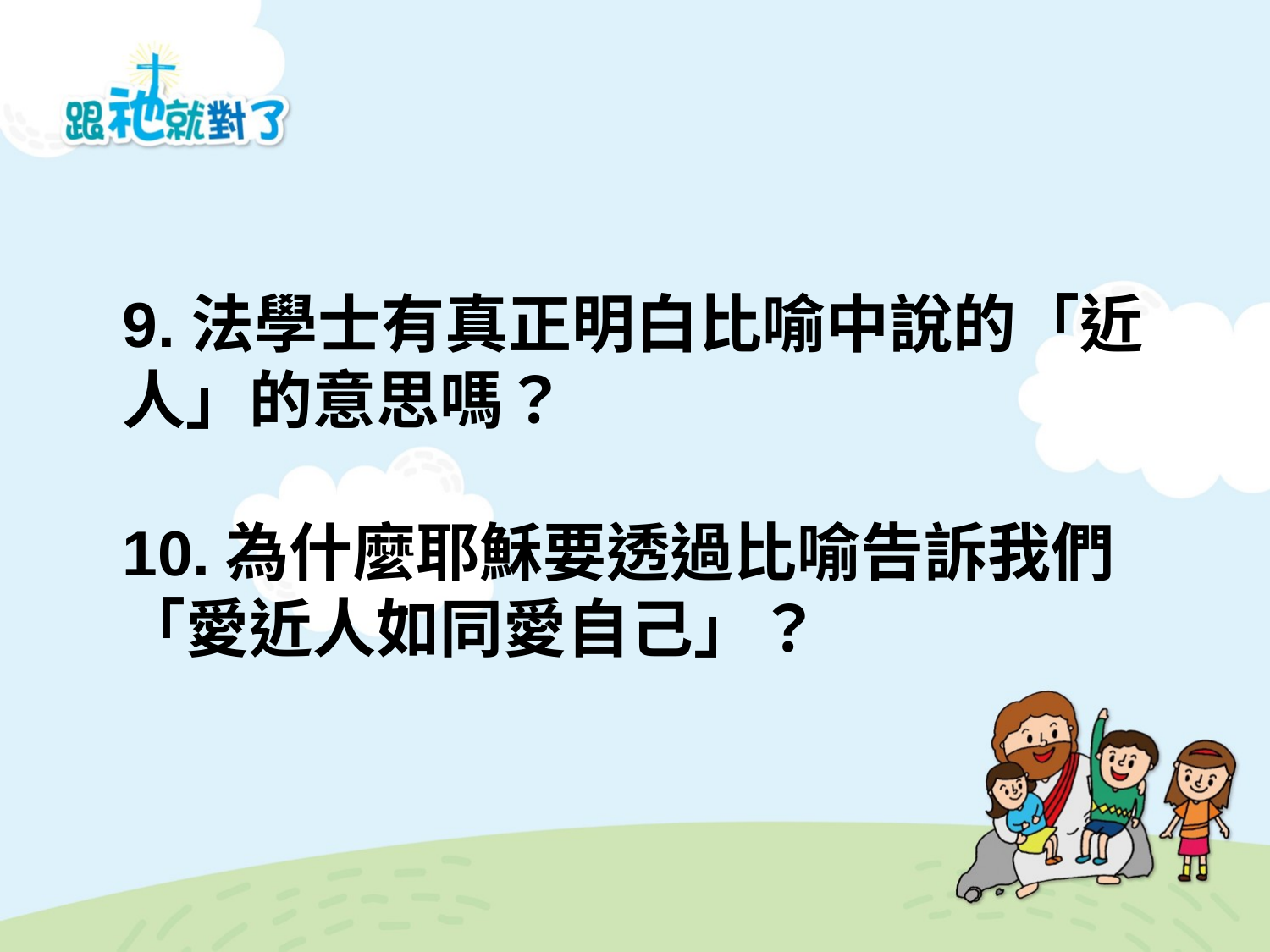

9.法學士有真正明白比喻中說的「近人」的意思嗎？

10.為什麼耶穌要透過比喻告訴我們「愛近人如同愛自己」？